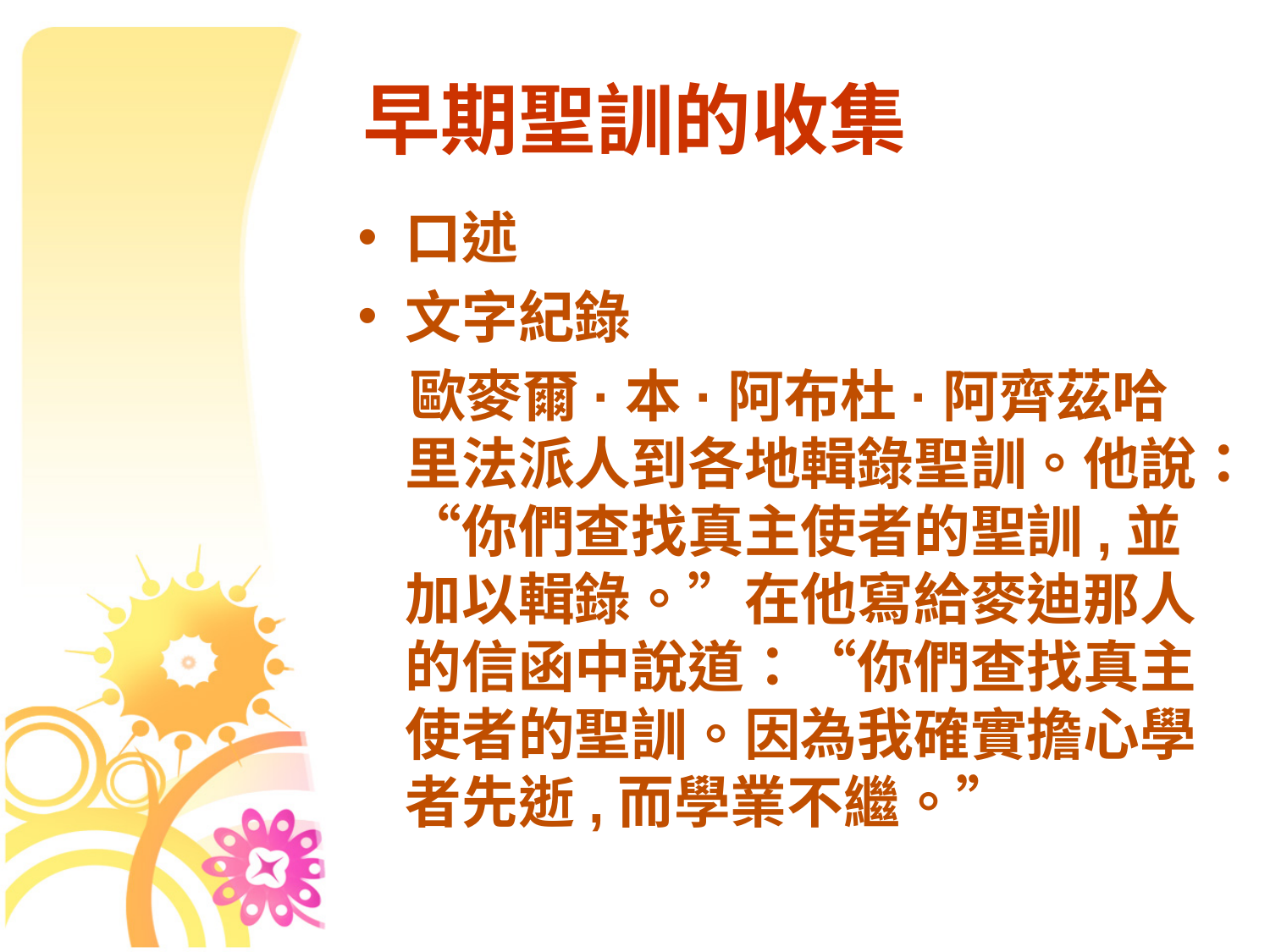

# 早期聖訓的收集
口述
文字紀錄
   歐麥爾·本·阿布杜·阿齊茲哈里法派人到各地輯錄聖訓。他說：“你們查找真主使者的聖訓,並加以輯錄。”在他寫給麥迪那人的信函中說道：“你們查找真主使者的聖訓。因為我確實擔心學者先逝,而學業不繼。”